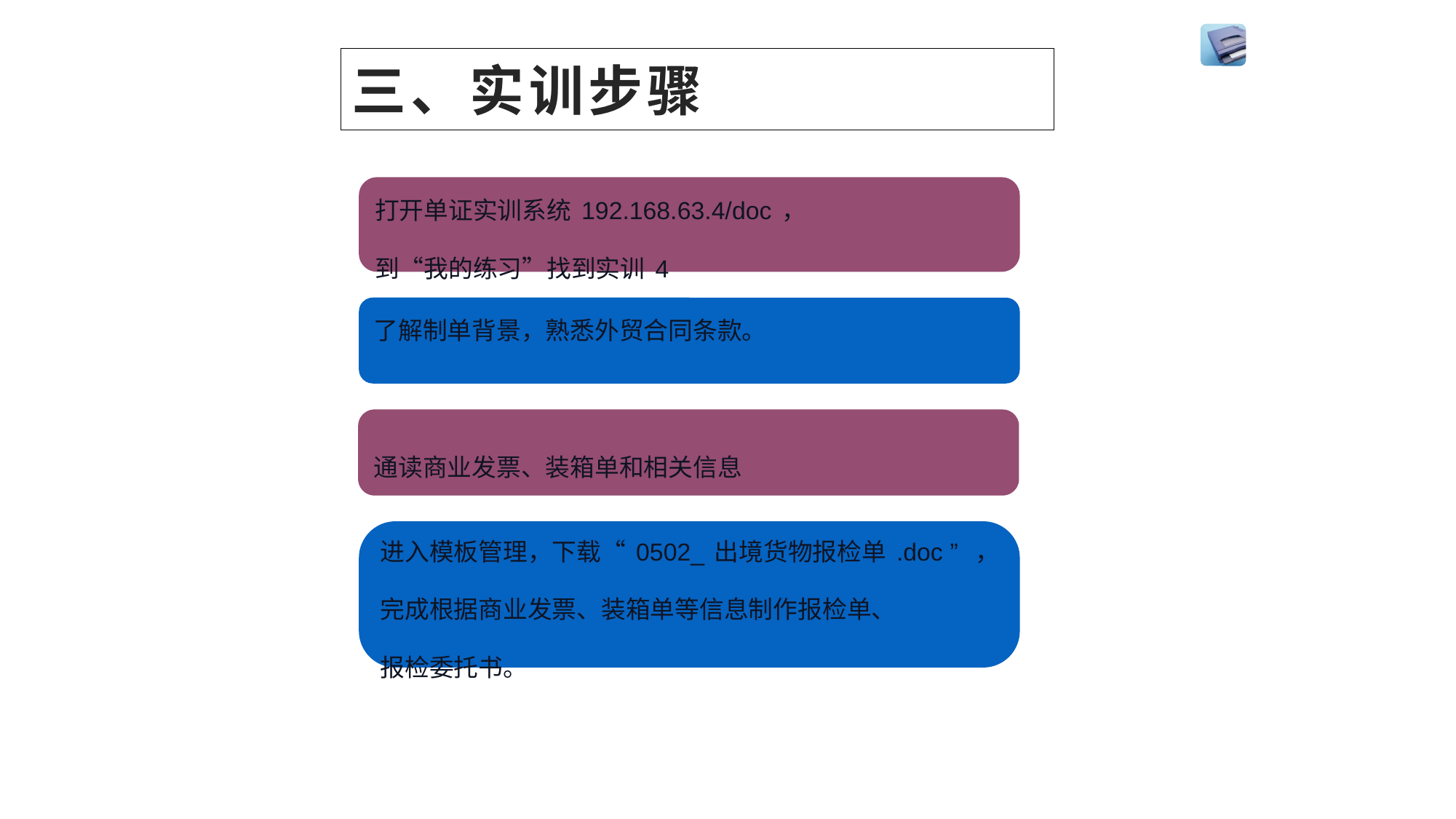

# 三、实训步骤
打开单证实训系统192.168.63.4/doc，
到“我的练习”找到实训4
了解制单背景，熟悉外贸合同条款。

通读商业发票、装箱单和相关信息
进入模板管理，下载“0502_出境货物报检单.doc ” ，
完成根据商业发票、装箱单等信息制作报检单、
报检委托书。
214